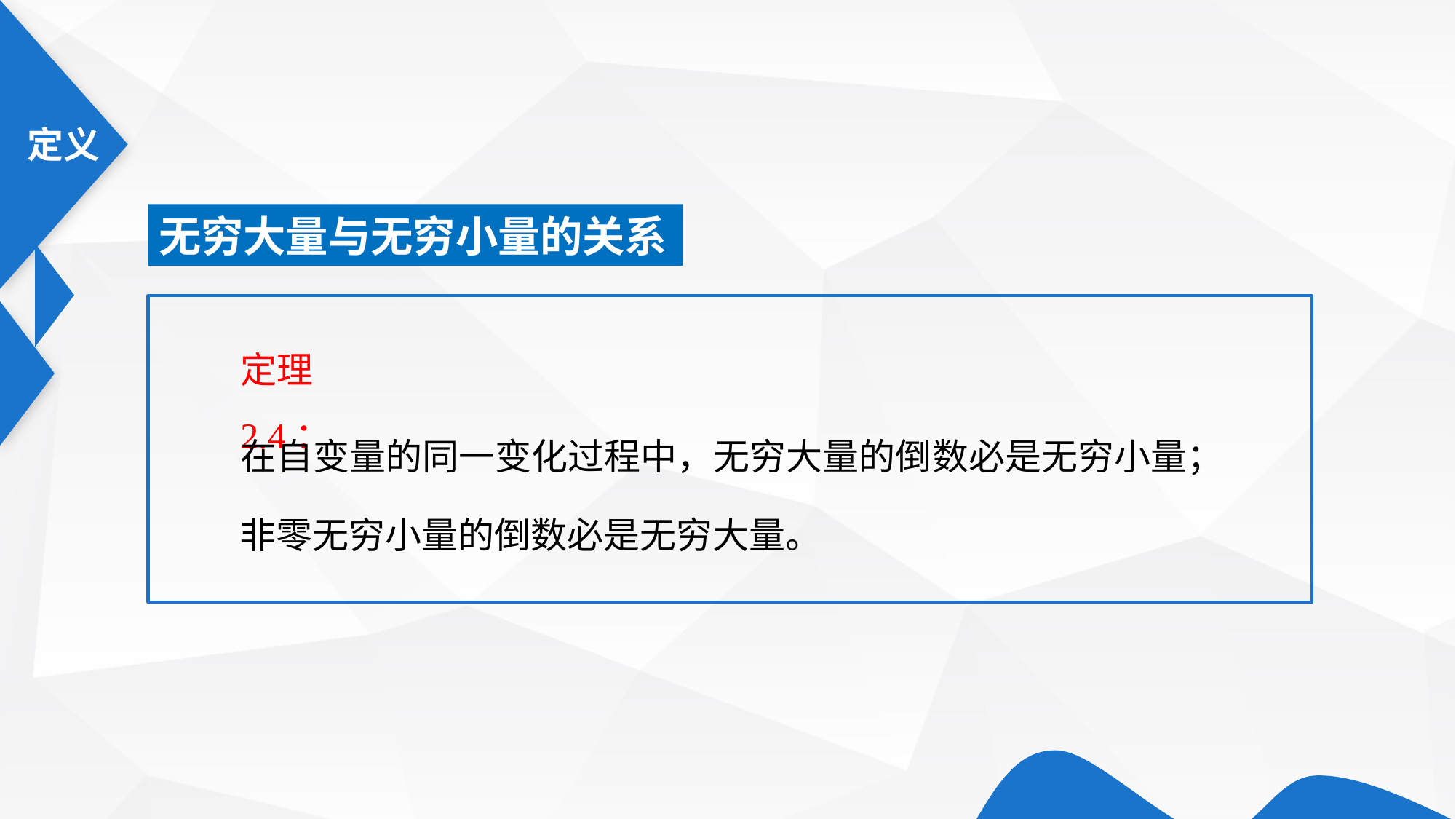

无穷大量与无穷小量的关系

定理 2.4：
在自变量的同一变化过程中，无穷大量的倒数必是无穷小量；
非零无穷小量的倒数必是无穷大量。